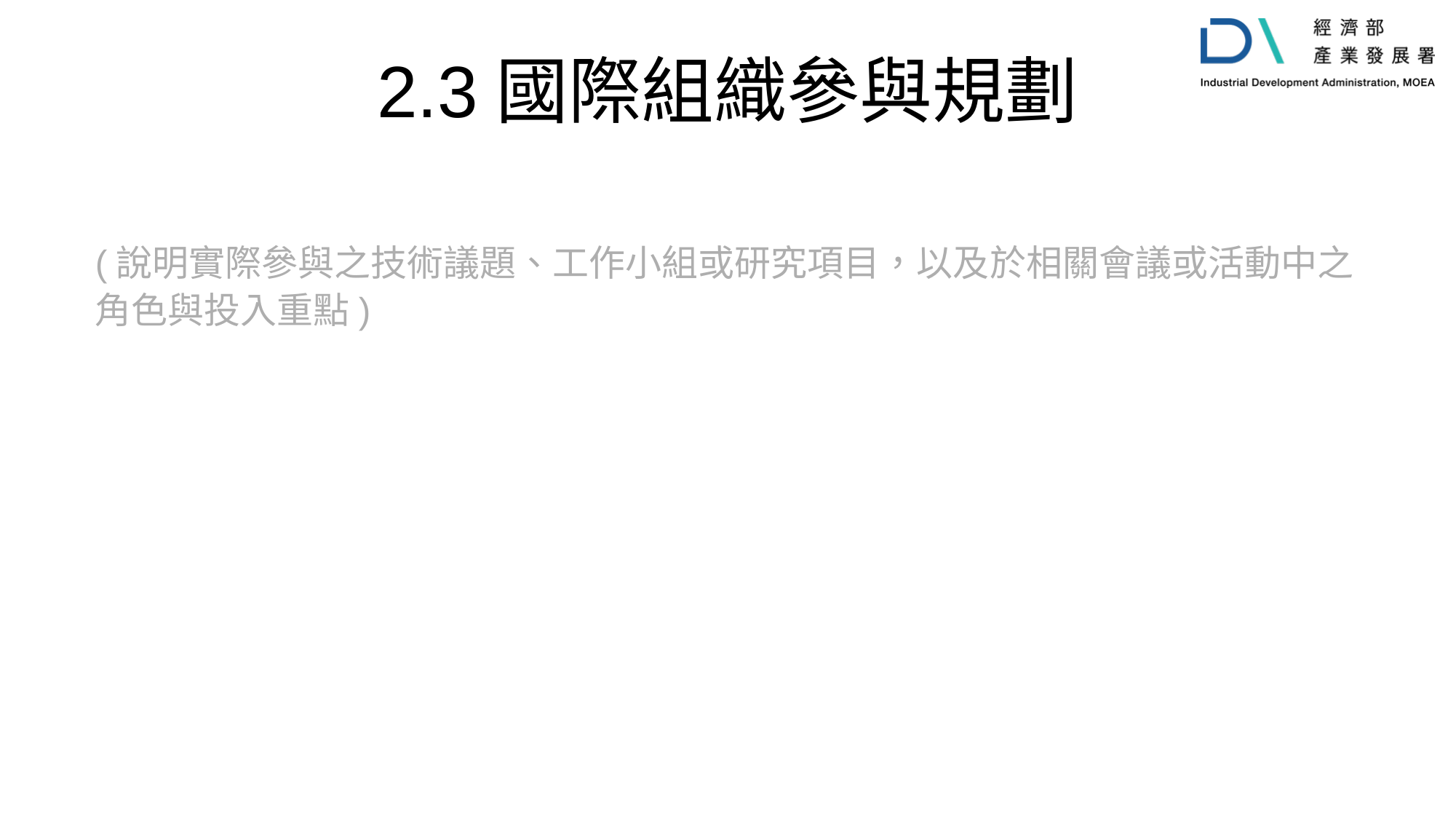

2.3國際組織參與規劃
(說明實際參與之技術議題、工作小組或研究項目，以及於相關會議或活動中之角色與投入重點)